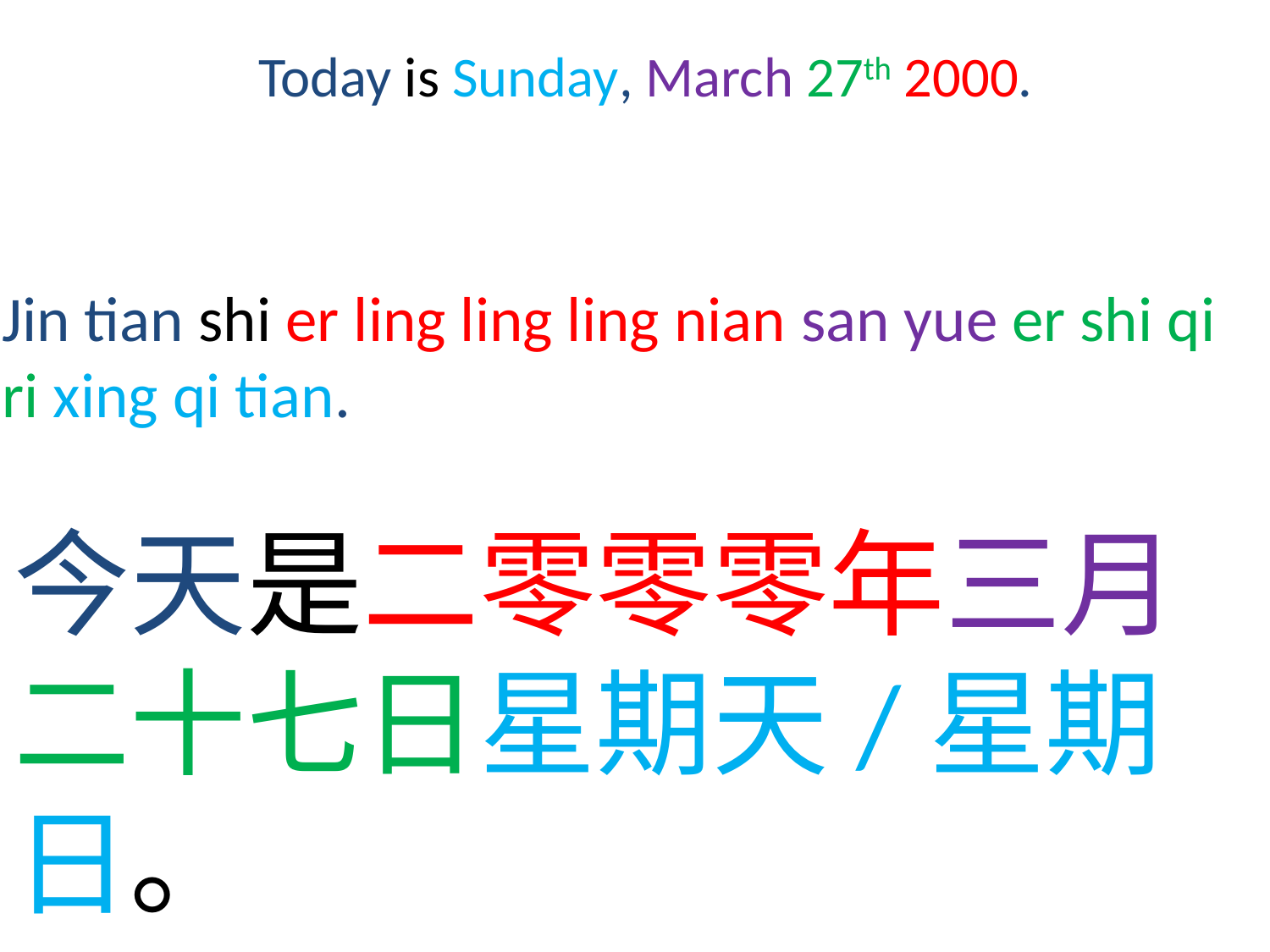

Today is Sunday, March 27th 2000.
Jin tian shi er ling ling ling nian san yue er shi qi ri xing qi tian.

今天是二零零零年三月二十七日星期天/星期日。